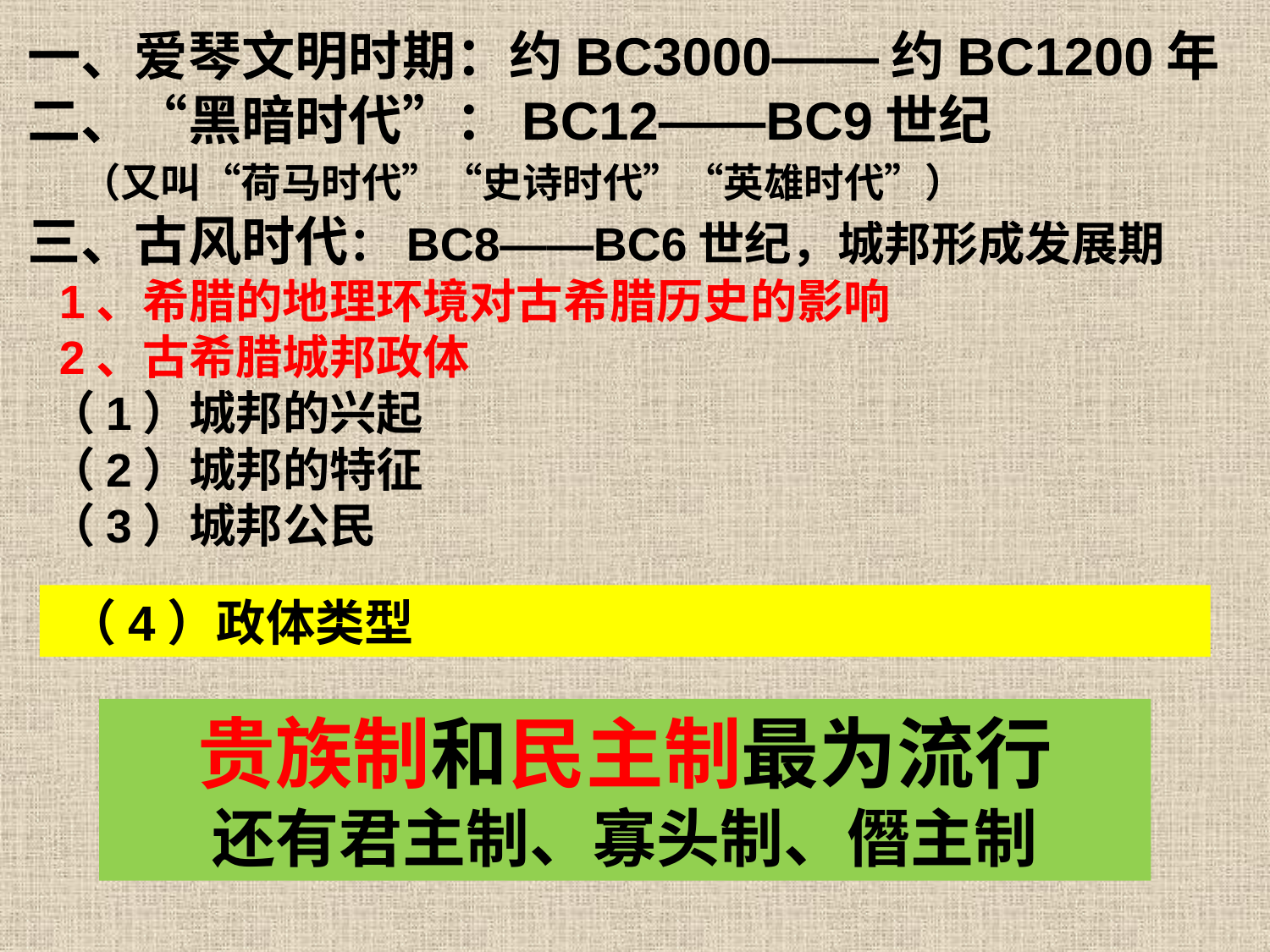

一、爱琴文明时期：约BC3000——约BC1200年
二、“黑暗时代”：BC12——BC9世纪
     （又叫“荷马时代”“史诗时代”“英雄时代”）
三、古风时代：BC8——BC6世纪，城邦形成发展期
  1、希腊的地理环境对古希腊历史的影响
  2、古希腊城邦政体
  （1）城邦的兴起
  （2）城邦的特征
  （3）城邦公民
 （4）政体类型
贵族制和民主制最为流行
还有君主制、寡头制、僭主制